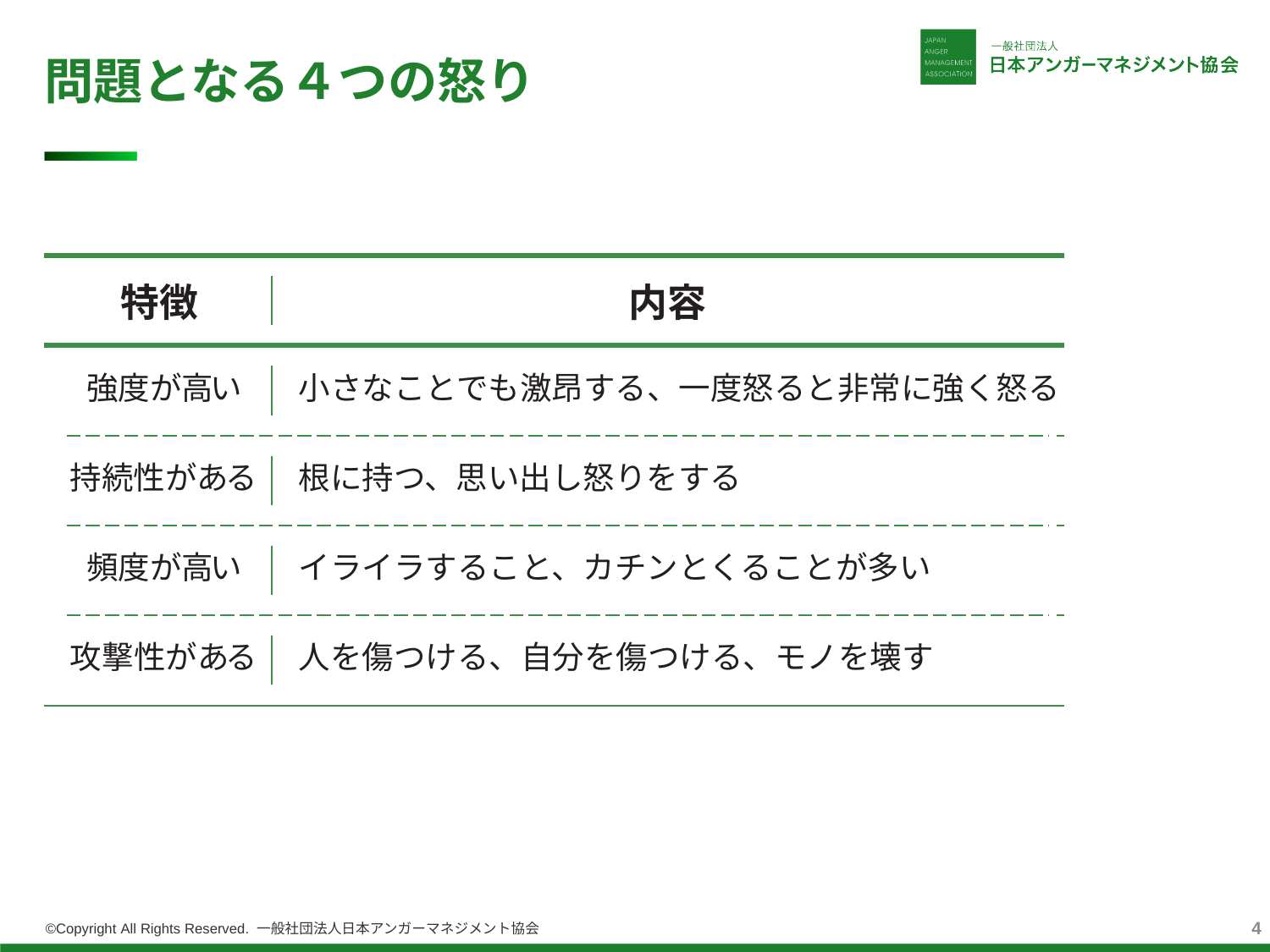

# 問題となる４つの怒り

特徴
内容

強度が高い
小さなことでも激昂する、一度怒ると非常に強く怒る

持続性がある
根に持つ、思い出し怒りをする

頻度が高い
イライラすること、カチンとくることが多い

攻撃性がある
人を傷つける、自分を傷つける、モノを壊す

4